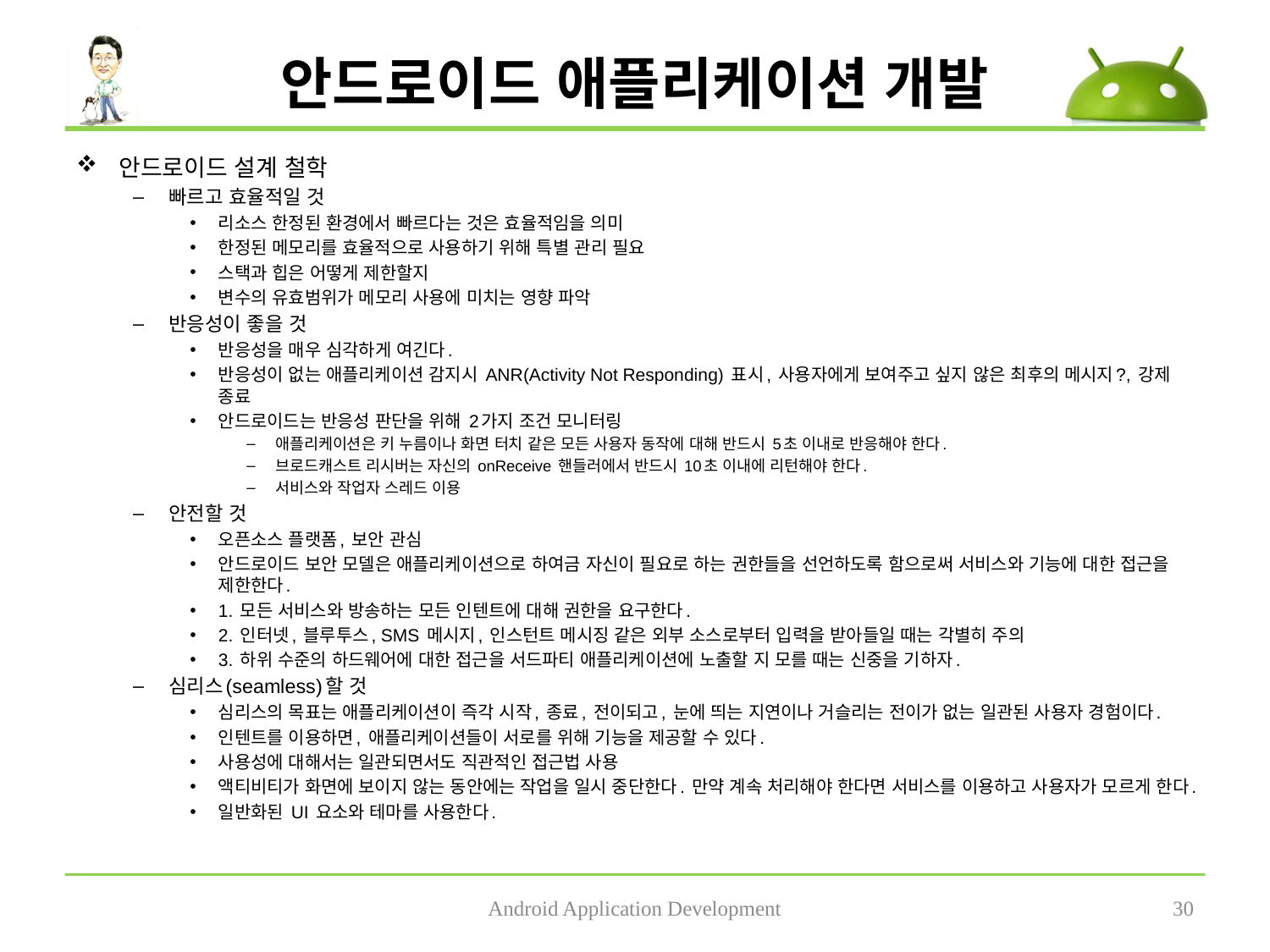

# 안드로이드 애플리케이션 개발
안드로이드 설계 철학
빠르고 효율적일 것
리소스 한정된 환경에서 빠르다는 것은 효율적임을 의미
한정된 메모리를 효율적으로 사용하기 위해 특별 관리 필요
스택과 힙은 어떻게 제한할지
변수의 유효범위가 메모리 사용에 미치는 영향 파악
반응성이 좋을 것
반응성을 매우 심각하게 여긴다.
반응성이 없는 애플리케이션 감지시 ANR(Activity Not Responding) 표시, 사용자에게 보여주고 싶지 않은 최후의 메시지?, 강제 종료
안드로이드는 반응성 판단을 위해 2가지 조건 모니터링
애플리케이션은 키 누름이나 화면 터치 같은 모든 사용자 동작에 대해 반드시 5초 이내로 반응해야 한다.
브로드캐스트 리시버는 자신의 onReceive 핸들러에서 반드시 10초 이내에 리턴해야 한다.
서비스와 작업자 스레드 이용
안전할 것
오픈소스 플랫폼, 보안 관심
안드로이드 보안 모델은 애플리케이션으로 하여금 자신이 필요로 하는 권한들을 선언하도록 함으로써 서비스와 기능에 대한 접근을 제한한다.
1. 모든 서비스와 방송하는 모든 인텐트에 대해 권한을 요구한다.
2. 인터넷, 블루투스, SMS 메시지, 인스턴트 메시징 같은 외부 소스로부터 입력을 받아들일 때는 각별히 주의
3. 하위 수준의 하드웨어에 대한 접근을 서드파티 애플리케이션에 노출할 지 모를 때는 신중을 기하자.
심리스(seamless)할 것
심리스의 목표는 애플리케이션이 즉각 시작, 종료, 전이되고, 눈에 띄는 지연이나 거슬리는 전이가 없는 일관된 사용자 경험이다.
인텐트를 이용하면, 애플리케이션들이 서로를 위해 기능을 제공할 수 있다.
사용성에 대해서는 일관되면서도 직관적인 접근법 사용
액티비티가 화면에 보이지 않는 동안에는 작업을 일시 중단한다. 만약 계속 처리해야 한다면 서비스를 이용하고 사용자가 모르게 한다.
일반화된 UI 요소와 테마를 사용한다.
Android Application Development
30